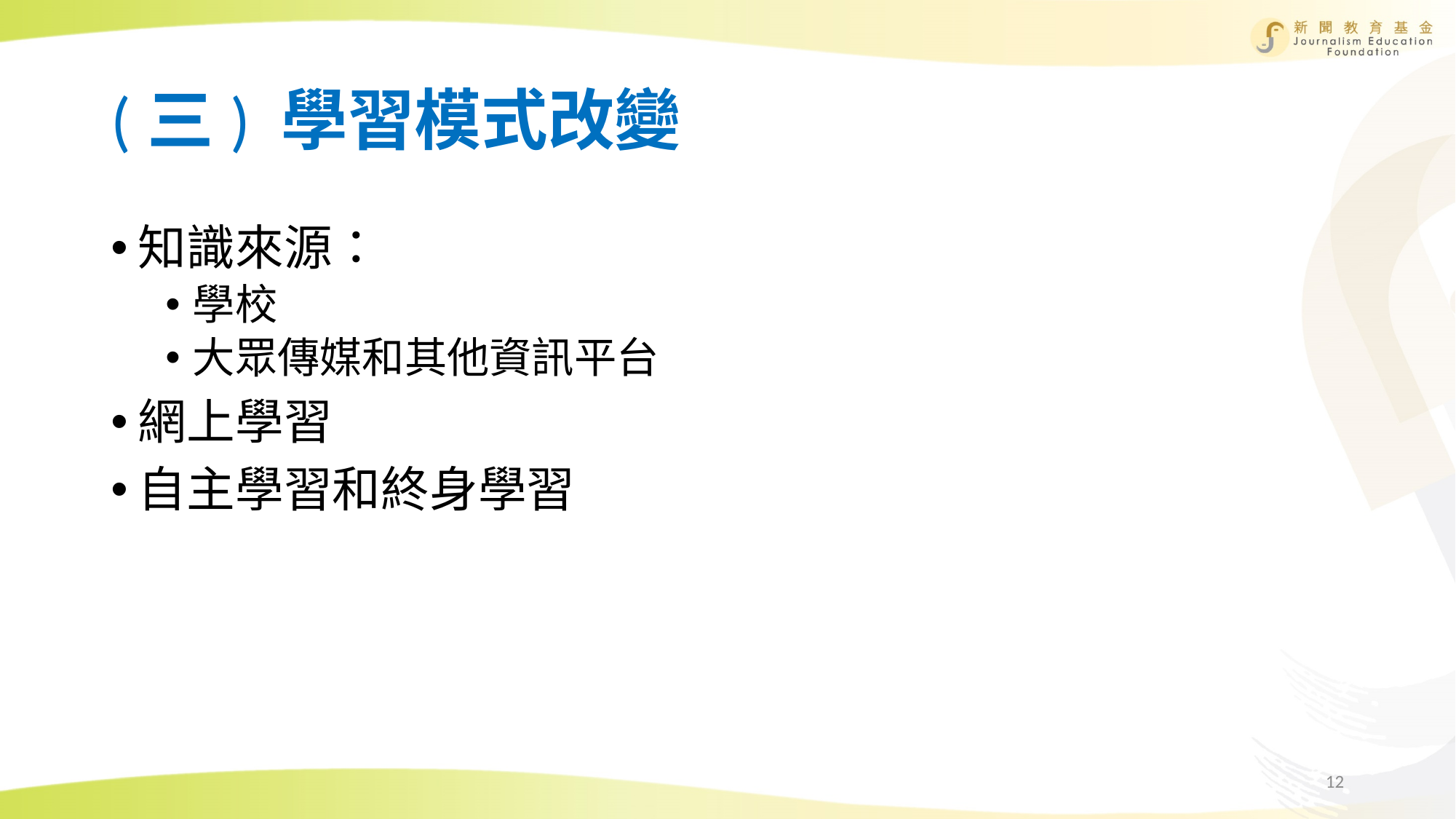

# (三) 學習模式改變
知識來源：
學校
大眾傳媒和其他資訊平台
網上學習
自主學習和終身學習

12